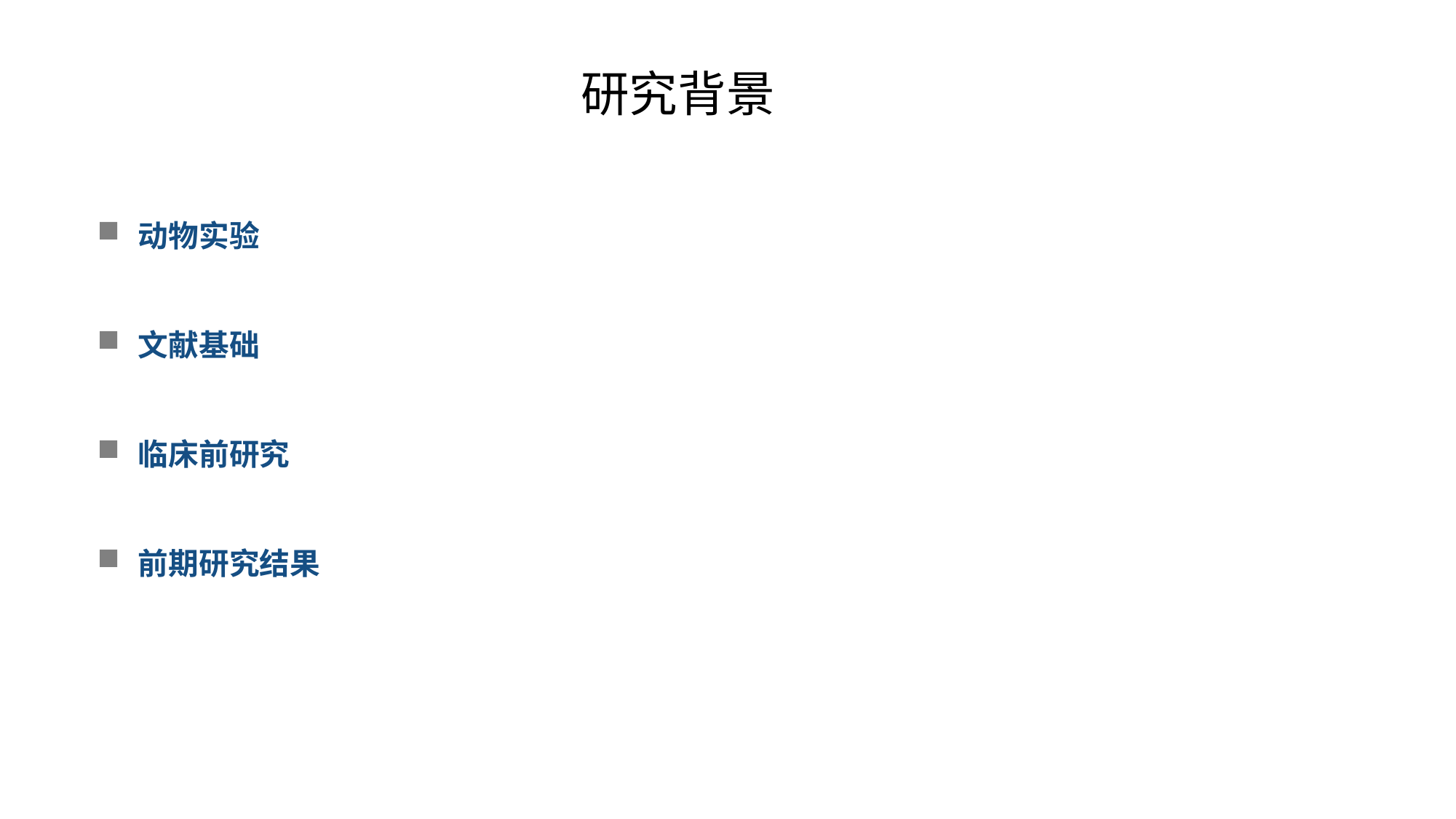

研究背景
动物实验

文献基础

临床前研究

前期研究结果

2
03
04